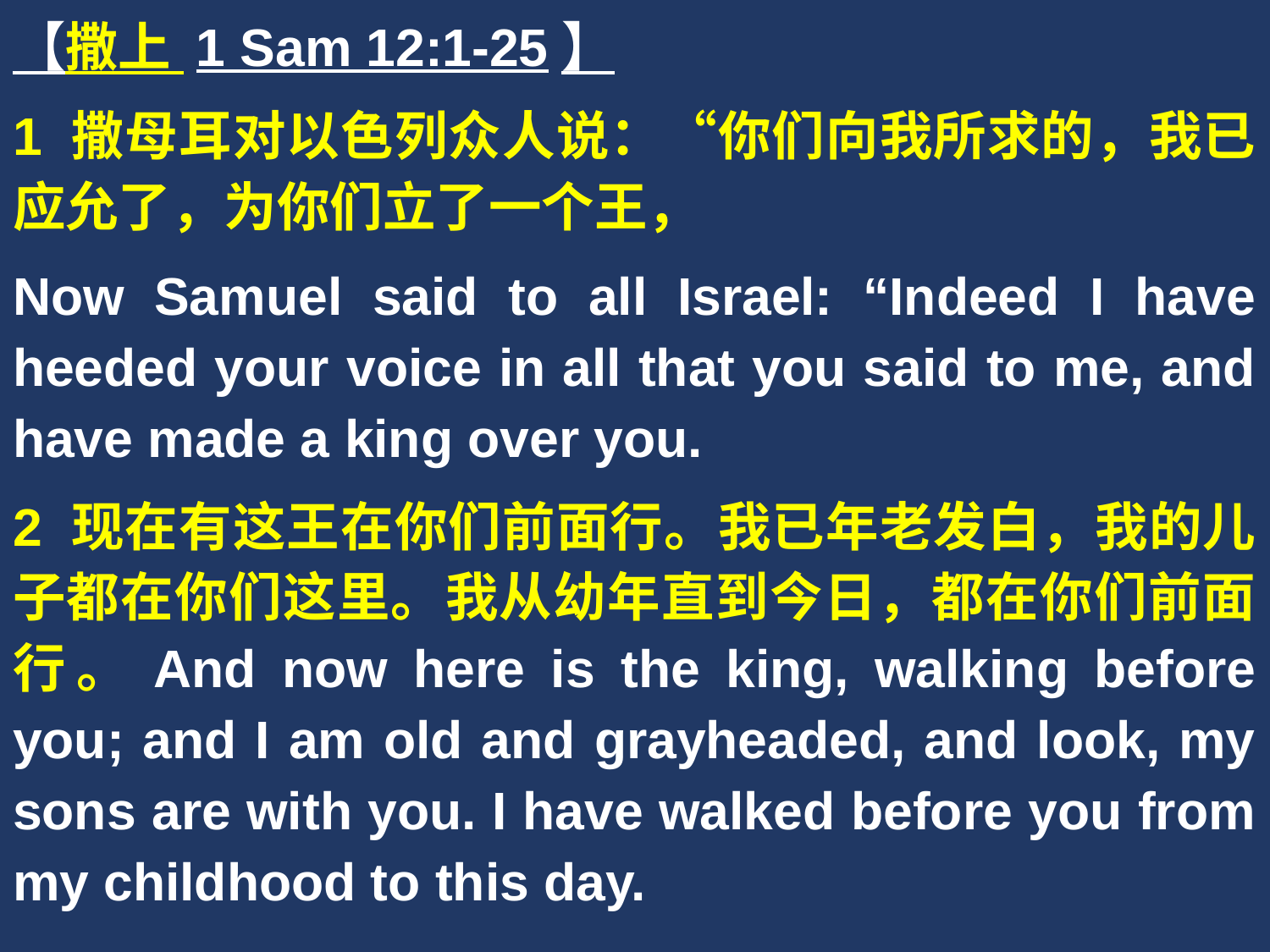

【撒上 1 Sam 12:1-25】
1 撒母耳对以色列众人说：“你们向我所求的，我已应允了，为你们立了一个王，
Now Samuel said to all Israel: “Indeed I have heeded your voice in all that you said to me, and have made a king over you.
2 现在有这王在你们前面行。我已年老发白，我的儿子都在你们这里。我从幼年直到今日，都在你们前面行。And now here is the king, walking before you; and I am old and grayheaded, and look, my sons are with you. I have walked before you from my childhood to this day.